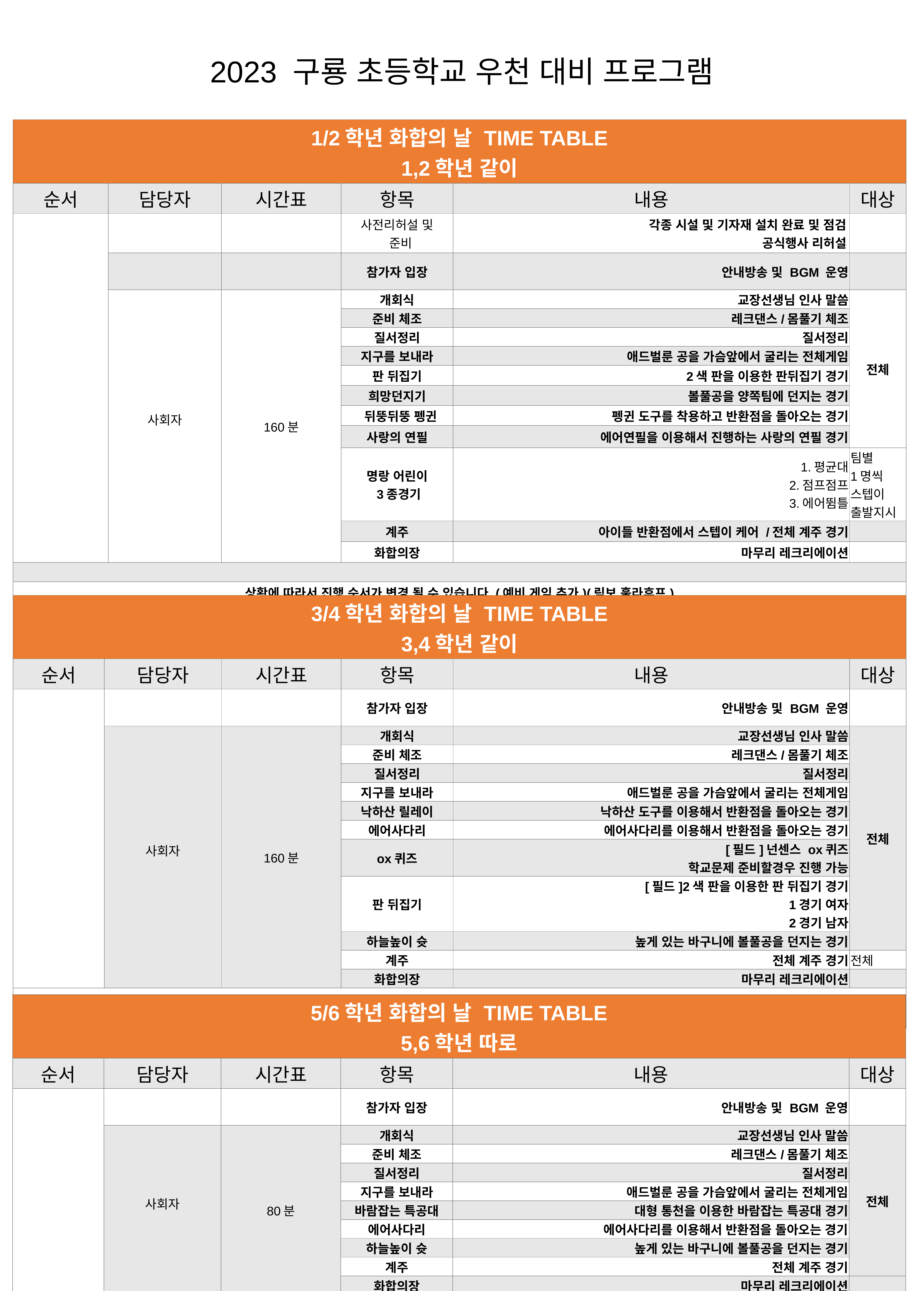

2023 구룡 초등학교 우천 대비 프로그램
| 1/2학년 화합의 날 TIME TABLE 1,2학년 같이 |  |  |  |  |  |
| --- | --- | --- | --- | --- | --- |
| 순서 | 담당자 | 시간표 | 항목 | 내용 | 대상 |
|  |  |  | 사전리허설 및 준비 | 각종 시설 및 기자재 설치 완료 및 점검 공식행사 리허설 |  |
|  |  |  | 참가자 입장 | 안내방송 및 BGM 운영 |  |
|  | 사회자 | 160분 | 개회식 | 교장선생님 인사 말씀 | 전체 |
|  |  |  | 준비 체조 | 레크댄스/몸풀기 체조 |  |
|  |  |  | 질서정리 | 질서정리 |  |
|  |  |  | 지구를 보내라 | 애드벌룬 공을 가슴앞에서 굴리는 전체게임 |  |
|  |  |  | 판 뒤집기 | 2색 판을 이용한 판뒤집기 경기 |  |
|  |  |  | 희망던지기 | 볼풀공을 양쪽팀에 던지는 경기 |  |
|  |  |  | 뒤뚱뒤뚱 펭귄 | 펭귄 도구를 착용하고 반환점을 돌아오는 경기 |  |
|  |  |  | 사랑의 연필 | 에어연필을 이용해서 진행하는 사랑의 연필 경기 |  |
|  |  |  | 명랑 어린이 3종경기 | 1.평균대 2.점프점프 3.에어뜀틀 | 팀별 1명씩 스텝이 출발지시 |
|  |  |  | 계주 | 아이들 반환점에서 스텝이 케어 /전체 계주 경기 |  |
|  |  |  | 화합의장 | 마무리 레크리에이션 |  |
|  |  |  |  |  |  |
| 상황에 따라서 진행 순서가 변경 될 수 있습니다.(예비 게임 추가)(림보 훌라후프) |  |  |  |  |  |
| 3/4학년 화합의 날 TIME TABLE 3,4학년 같이 |  |  |  |  |  |
| --- | --- | --- | --- | --- | --- |
| 순서 | 담당자 | 시간표 | 항목 | 내용 | 대상 |
|  |  |  | 참가자 입장 | 안내방송 및 BGM 운영 |  |
|  | 사회자 | 160분 | 개회식 | 교장선생님 인사 말씀 | 전체 |
|  |  |  | 준비 체조 | 레크댄스/몸풀기 체조 |  |
|  |  |  | 질서정리 | 질서정리 |  |
|  |  |  | 지구를 보내라 | 애드벌룬 공을 가슴앞에서 굴리는 전체게임 |  |
|  |  |  | 낙하산 릴레이 | 낙하산 도구를 이용해서 반환점을 돌아오는 경기 |  |
|  |  |  | 에어사다리 | 에어사다리를 이용해서 반환점을 돌아오는 경기 |  |
|  |  |  | ox퀴즈 | [필드]넌센스 ox퀴즈 학교문제 준비할경우 진행 가능 |  |
|  |  |  | 판 뒤집기 | [필드]2색 판을 이용한 판 뒤집기 경기 1경기 여자 2경기 남자 |  |
|  |  |  | 하늘높이 슛 | 높게 있는 바구니에 볼풀공을 던지는 경기 |  |
|  |  |  | 계주 | 전체 계주 경기 | 전체 |
|  |  |  | 화합의장 | 마무리 레크리에이션 |  |
|  |  |  |  |  |  |
| 상황에 따라서 진행 순서가 변경 될 수 있습니다.(예비 게임 추가) (림보 훌라후프) |  |  |  |  |  |
| 5/6학년 화합의 날 TIME TABLE 5,6학년 따로 |  |  |  |  |  |
| --- | --- | --- | --- | --- | --- |
| 순서 | 담당자 | 시간표 | 항목 | 내용 | 대상 |
|  |  |  | 참가자 입장 | 안내방송 및 BGM 운영 |  |
|  | 사회자 | 80분 | 개회식 | 교장선생님 인사 말씀 | 전체 |
|  |  |  | 준비 체조 | 레크댄스/몸풀기 체조 |  |
|  |  |  | 질서정리 | 질서정리 |  |
|  |  |  | 지구를 보내라 | 애드벌룬 공을 가슴앞에서 굴리는 전체게임 |  |
|  |  |  | 바람잡는 특공대 | 대형 통천을 이용한 바람잡는 특공대 경기 |  |
|  |  |  | 에어사다리 | 에어사다리를 이용해서 반환점을 돌아오는 경기 |  |
|  |  |  | 하늘높이 슛 | 높게 있는 바구니에 볼풀공을 던지는 경기 |  |
|  |  |  | 계주 | 전체 계주 경기 |  |
|  |  |  | 화합의장 | 마무리 레크리에이션 |  |
| 퇴장 |  |  |  |  |  |
| 상황에 따라서 진행 순서가 변경 될 수 있습니다.(예비 게임 추가) (림보 훌라후프) |  |  |  |  |  |